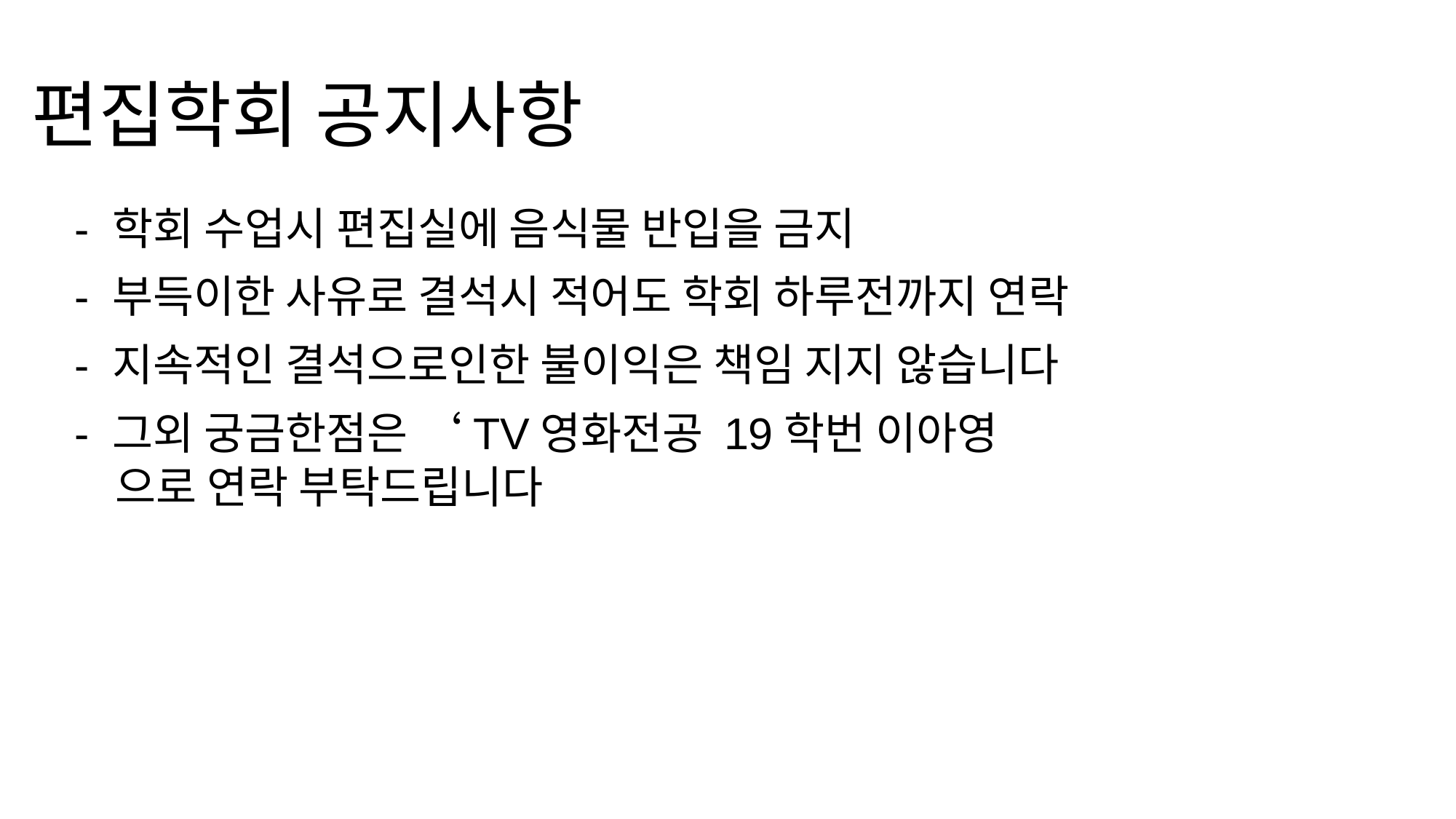

편집학회 공지사항
- 학회 수업시 편집실에 음식물 반입을 금지
- 부득이한 사유로 결석시 적어도 학회 하루전까지 연락
- 지속적인 결석으로인한 불이익은 책임 지지 않습니다
- 그외 궁금한점은 ‘TV영화전공 19학번 이아영
   으로 연락 부탁드립니다